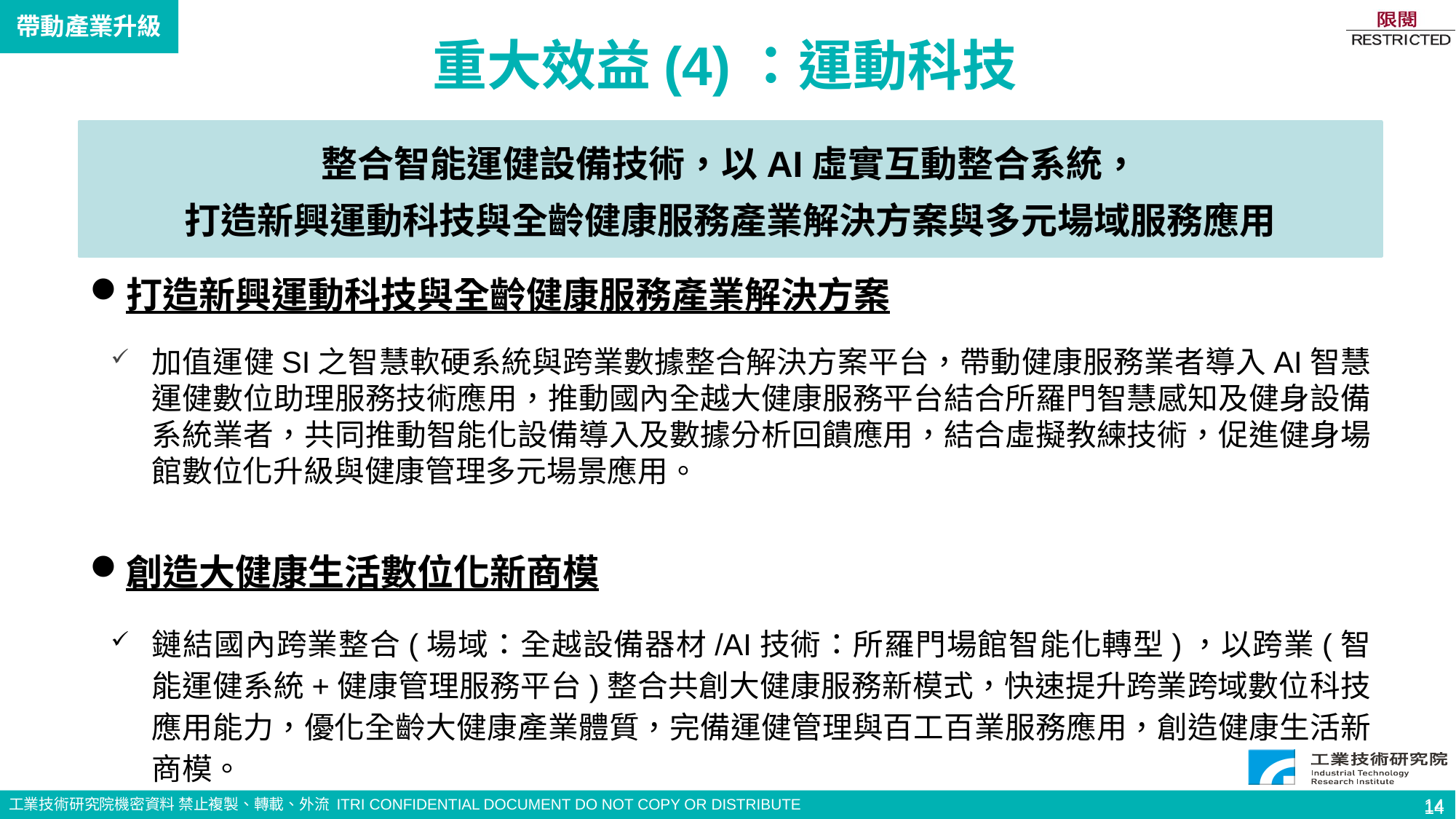

14
帶動產業升級
重大效益(4)：運動科技
整合智能運健設備技術，以AI虛實互動整合系統，
打造新興運動科技與全齡健康服務產業解決方案與多元場域服務應用
打造新興運動科技與全齡健康服務產業解決方案
加值運健SI之智慧軟硬系統與跨業數據整合解決方案平台，帶動健康服務業者導入AI智慧運健數位助理服務技術應用，推動國內全越大健康服務平台結合所羅門智慧感知及健身設備系統業者，共同推動智能化設備導入及數據分析回饋應用，結合虛擬教練技術，促進健身場館數位化升級與健康管理多元場景應用。

創造大健康生活數位化新商模
鏈結國內跨業整合(場域：全越設備器材/AI技術：所羅門場館智能化轉型)，以跨業(智能運健系統+健康管理服務平台)整合共創大健康服務新模式，快速提升跨業跨域數位科技應用能力，優化全齡大健康產業體質，完備運健管理與百工百業服務應用，創造健康生活新商模。
14